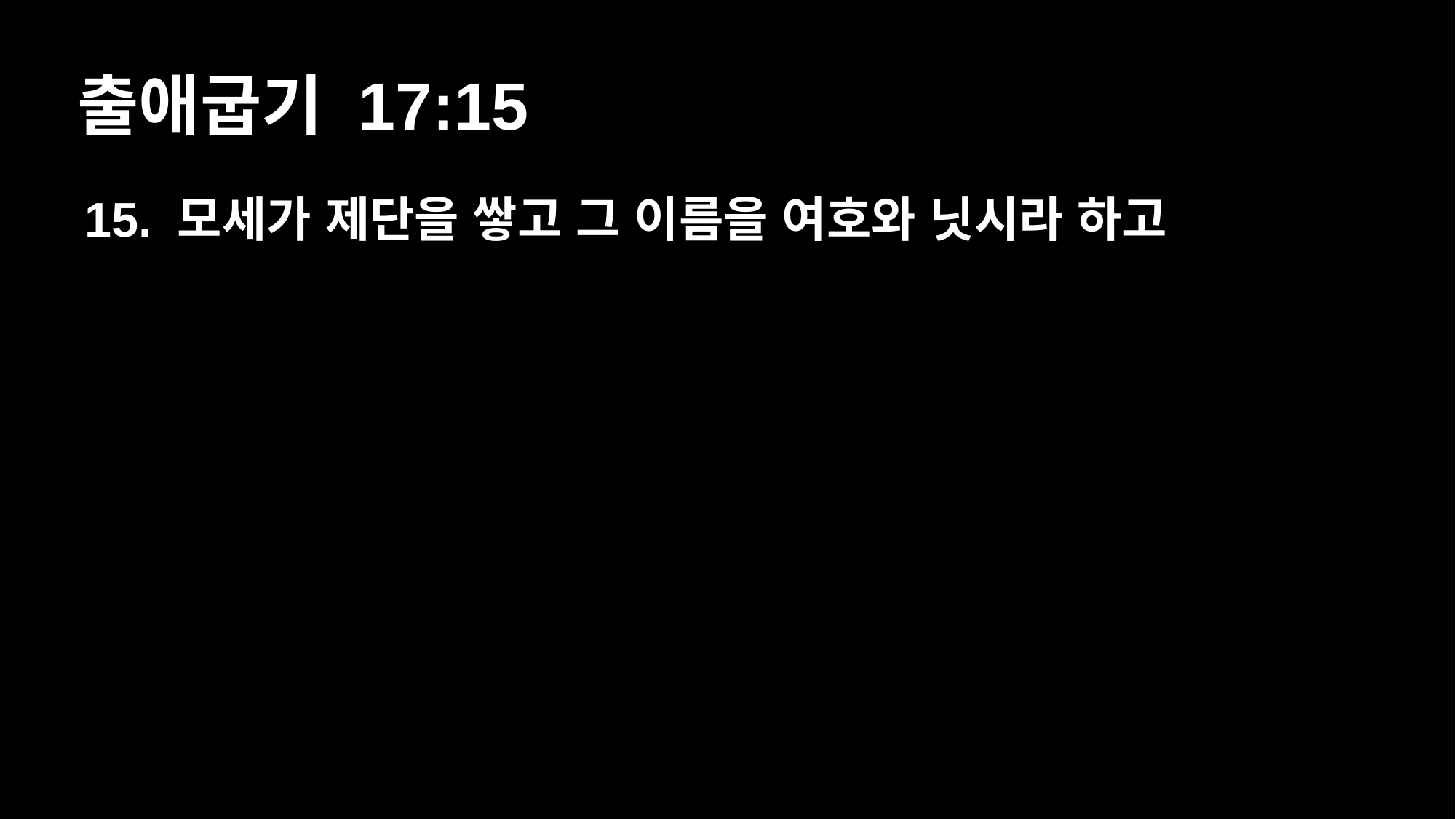

# 출애굽기 17:15
15. 모세가 제단을 쌓고 그 이름을 여호와 닛시라 하고